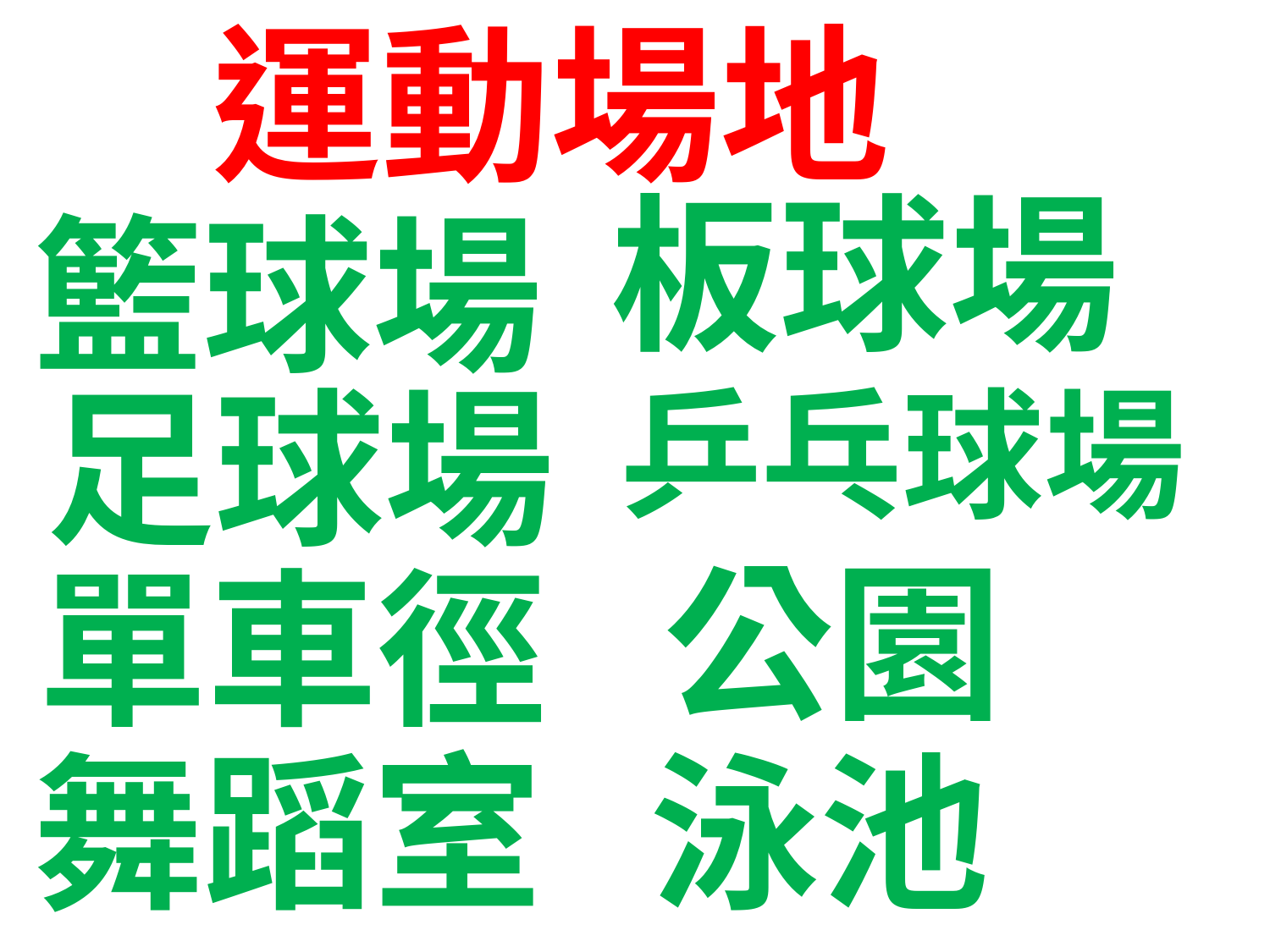

# 運動場地

板球場
籃球場

乒乓球場
足球場

公園
單車徑
舞蹈室
泳池